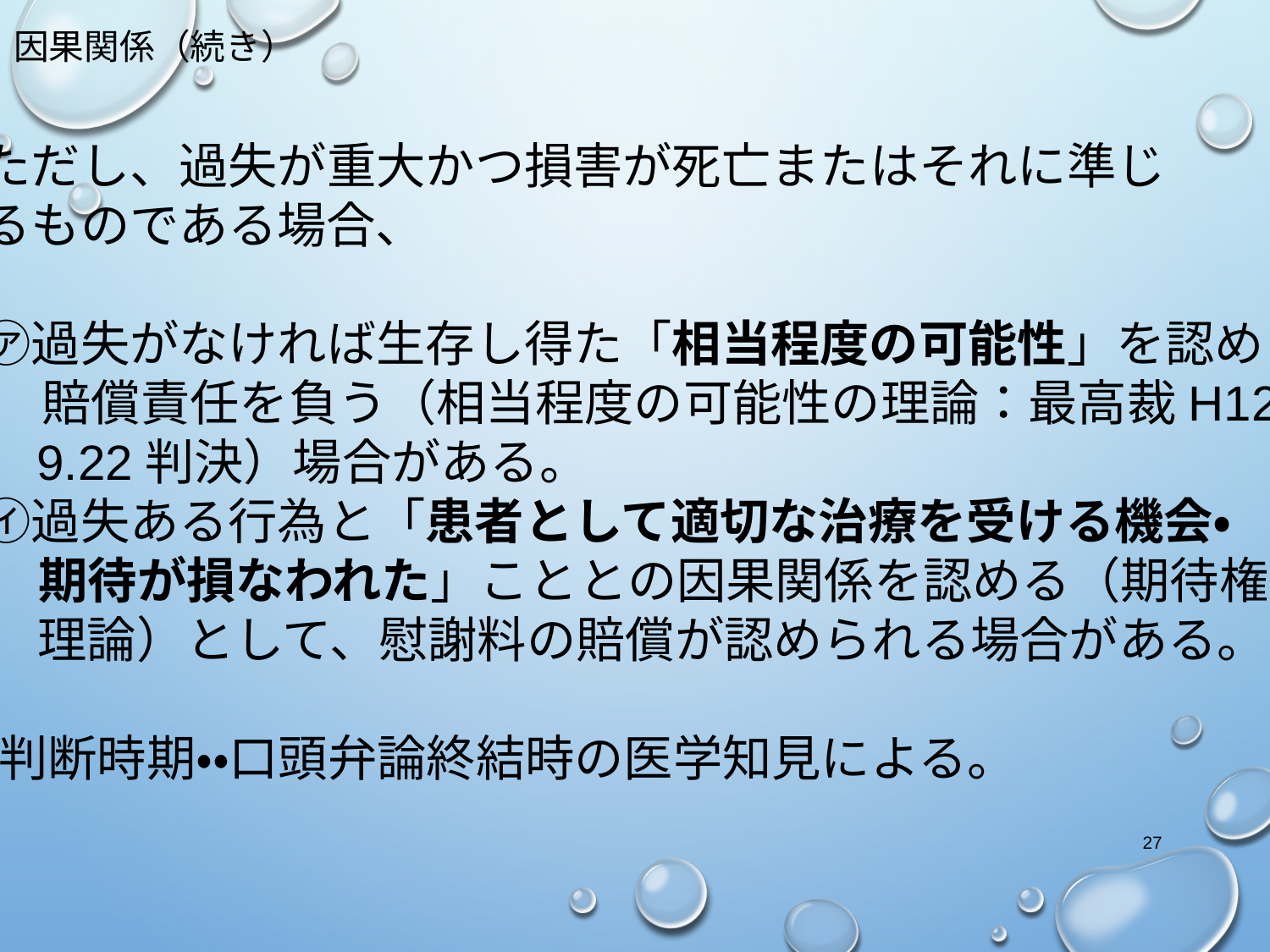

因果関係（続き）
ただし、過失が重大かつ損害が死亡またはそれに準じ
るものである場合、

㋐過失がなければ生存し得た「相当程度の可能性」を認め
　 賠償責任を負う（相当程度の可能性の理論：最高裁H12.
    9.22判決）場合がある。
㋑過失ある行為と「患者として適切な治療を受ける機会・
    期待が損なわれた」こととの因果関係を認める（期待権
    理論）として、慰謝料の賠償が認められる場合がある。

・判断時期・・口頭弁論終結時の医学知見による。
27